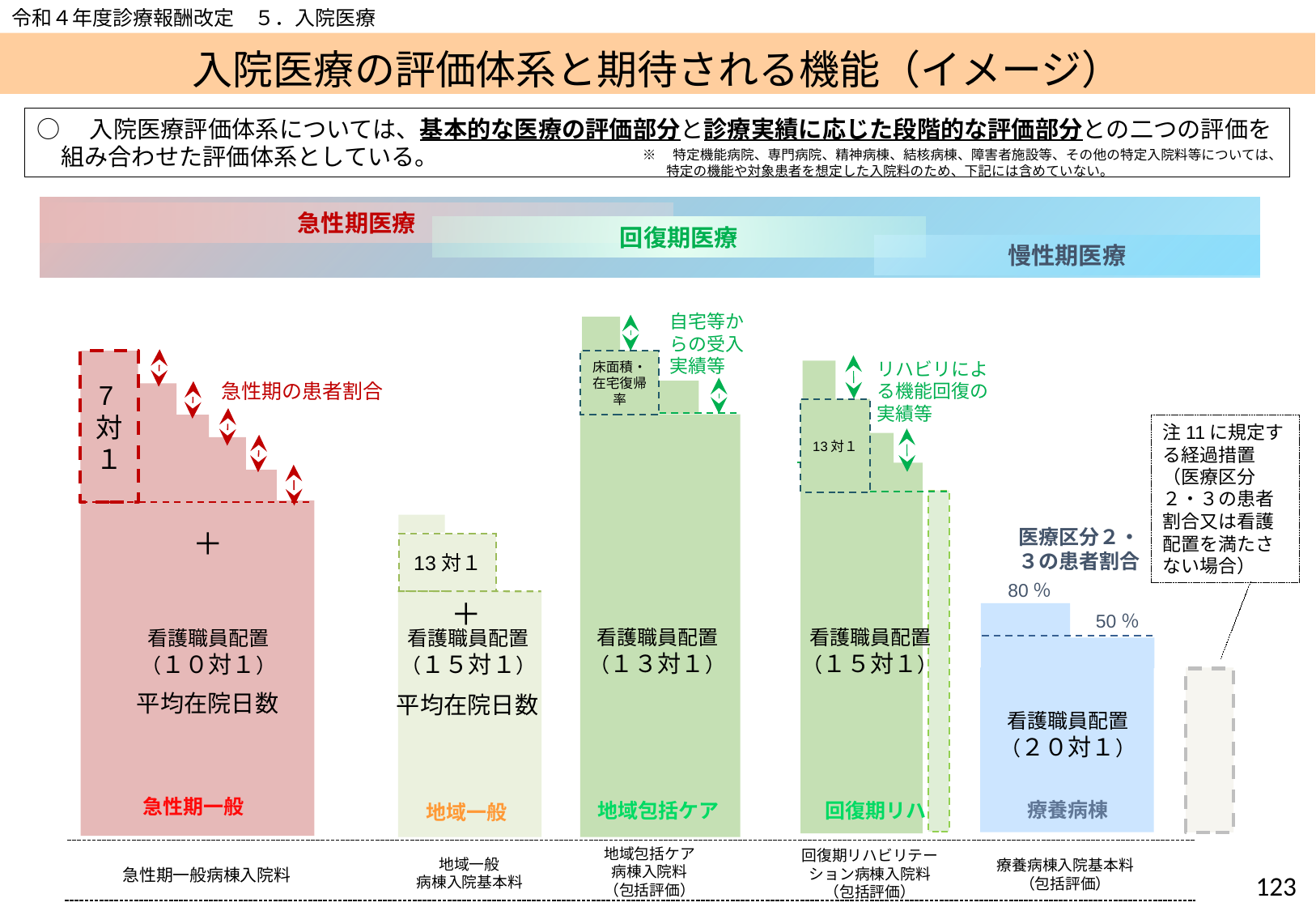

令和４年度診療報酬改定　５．入院医療

# 入院医療の評価体系と期待される機能（イメージ）
○　入院医療評価体系については、基本的な医療の評価部分と診療実績に応じた段階的な評価部分との二つの評価を組み合わせた評価体系としている。
※　特定機能病院、専門病院、精神病棟、結核病棟、障害者施設等、その他の特定入院料等については、特定の機能や対象患者を想定した入院料のため、下記には含めていない。

急性期医療
回復期医療
慢性期医療
自宅等からの受入実績等

7対１
床面積・
在宅復帰率
リハビリによる機能回復の実績等
急性期の患者割合

13対１

注11に規定する経過措置（医療区分２・３の患者割合又は看護配置を満たさない場合）

医療区分２・３の患者割合
＋
13対１
80％
＋

50％

看護職員配置
（１５対１）
看護職員配置
（１３対１）
看護職員配置
（１０対１）
看護職員配置
（１５対１）

平均在院日数
平均在院日数
看護職員配置
（２０対１）
急性期一般
療養病棟
回復期リハ
地域包括ケア
地域一般
地域包括ケア病棟入院料（包括評価）
回復期リハビリテーション病棟入院料（包括評価）
地域一般
病棟入院基本料
療養病棟入院基本料（包括評価）
急性期一般病棟入院料
123